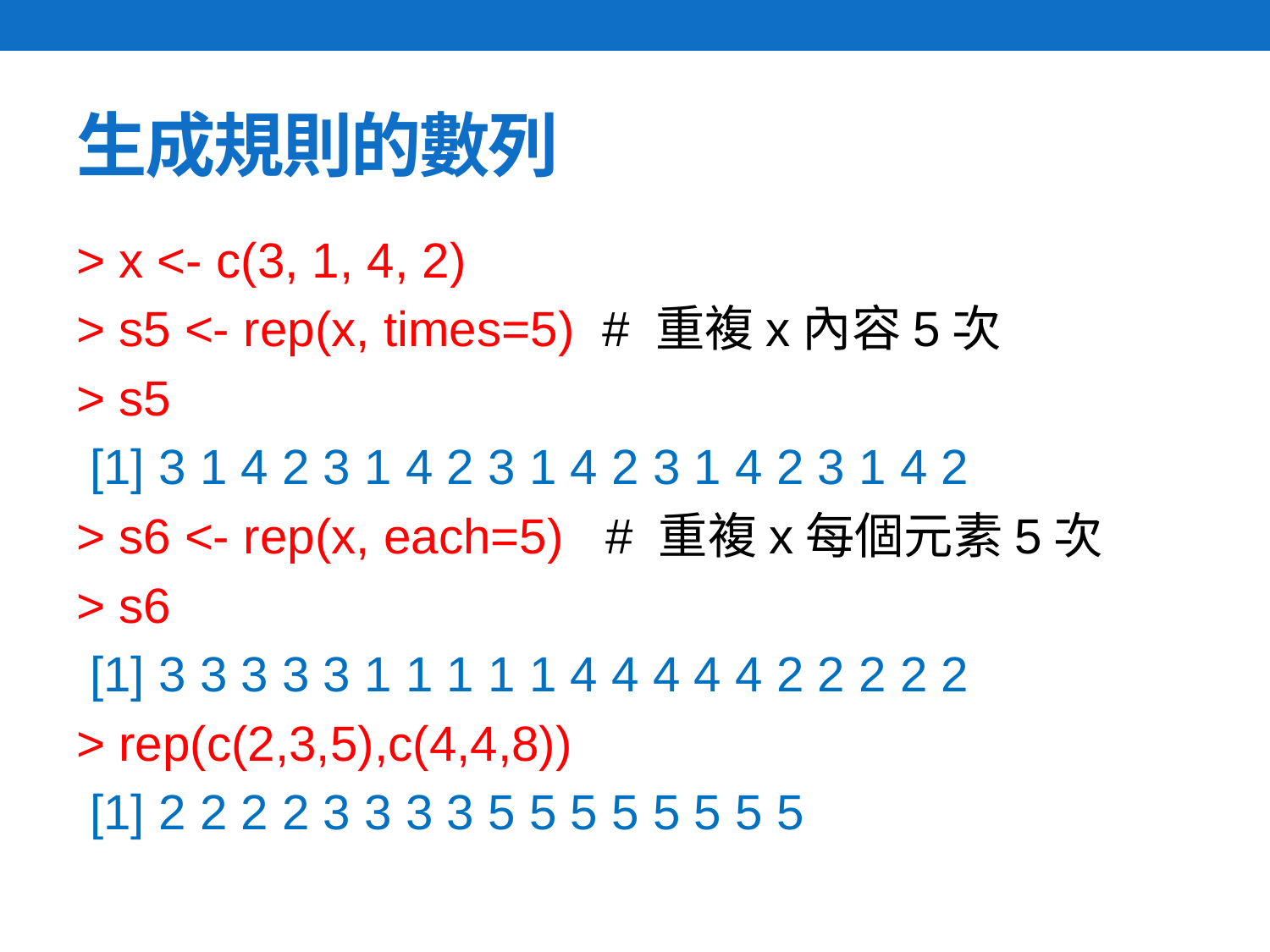

# 生成規則的數列
> x <- c(3, 1, 4, 2)
> s5 <- rep(x, times=5)  # 重複x內容5次
> s5
 [1] 3 1 4 2 3 1 4 2 3 1 4 2 3 1 4 2 3 1 4 2
> s6 <- rep(x, each=5)   # 重複x每個元素5次
> s6
 [1] 3 3 3 3 3 1 1 1 1 1 4 4 4 4 4 2 2 2 2 2
> rep(c(2,3,5),c(4,4,8))
 [1] 2 2 2 2 3 3 3 3 5 5 5 5 5 5 5 5